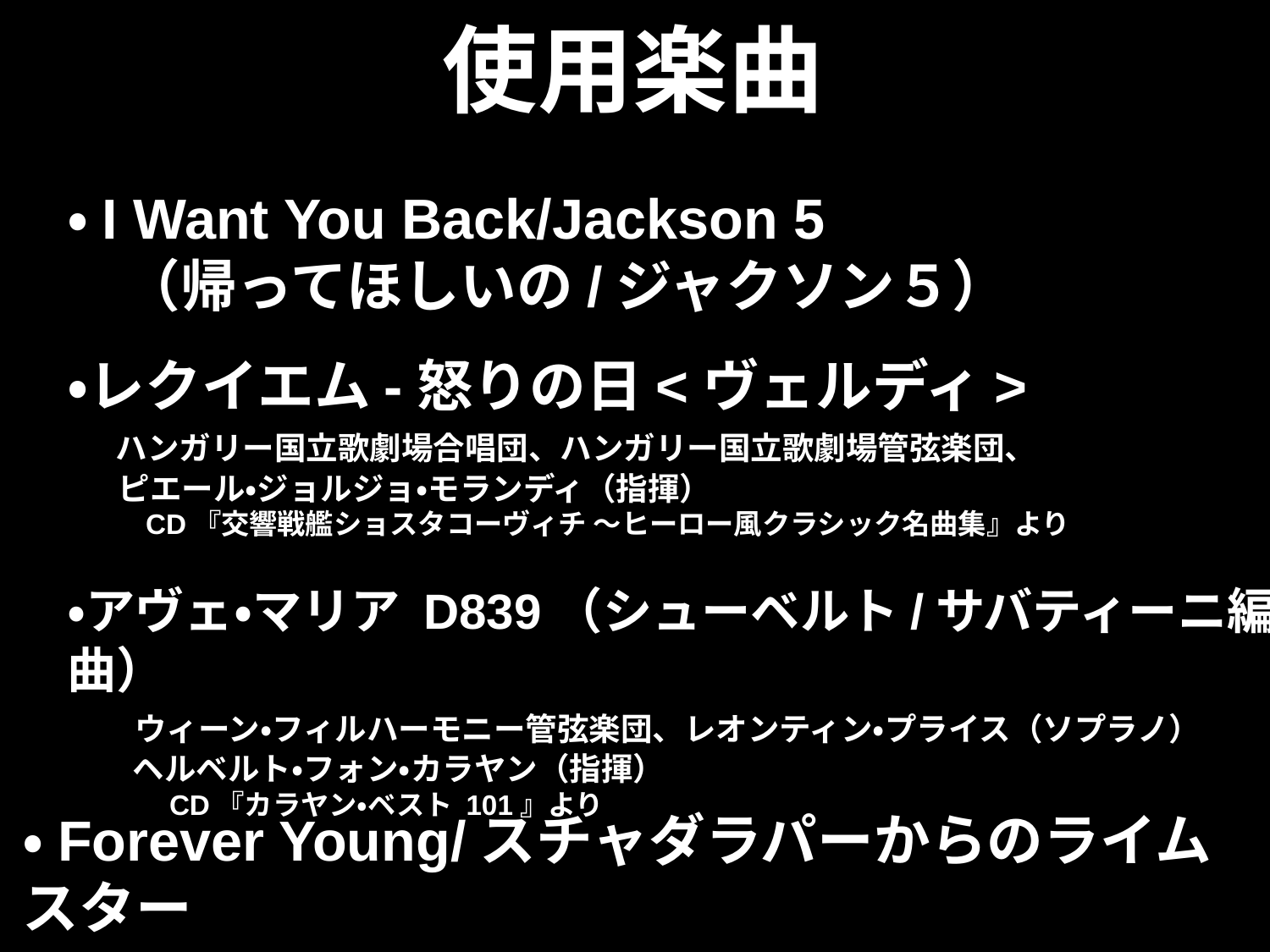

使用楽曲
・I Want You Back/Jackson 5
　（帰ってほしいの/ジャクソン５）
・レクイエム-怒りの日<ヴェルディ>
    ハンガリー国立歌劇場合唱団、ハンガリー国立歌劇場管弦楽団、
      ピエール・ジョルジョ・モランディ（指揮）
          CD『交響戦艦ショスタコーヴィチ ～ヒーロー風クラシック名曲集』より
・アヴェ・マリア D839（シューベルト/サバティーニ編曲）
      ウィーン・フィルハーモニー管弦楽団、レオンティン・プライス（ソプラノ）
        ヘルベルト・フォン・カラヤン（指揮）
             CD『カラヤン・ベスト 101』より
・Forever Young/スチャダラパーからのライムスター